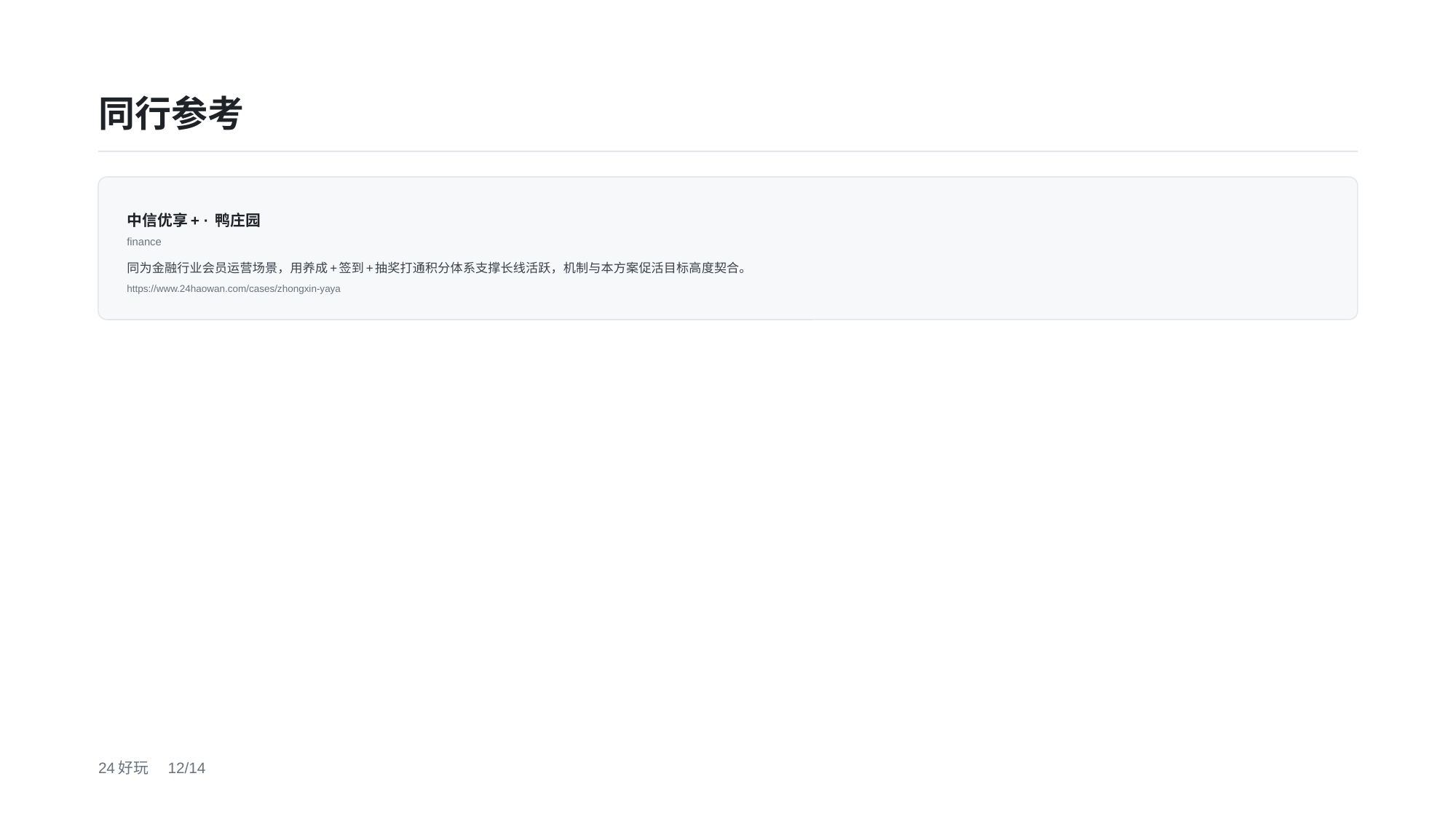

同行参考

中信优享+ · 鸭庄园
finance
同为金融行业会员运营场景，用养成+签到+抽奖打通积分体系支撑长线活跃，机制与本方案促活目标高度契合。
https://www.24haowan.com/cases/zhongxin-yaya
24好玩　12/14